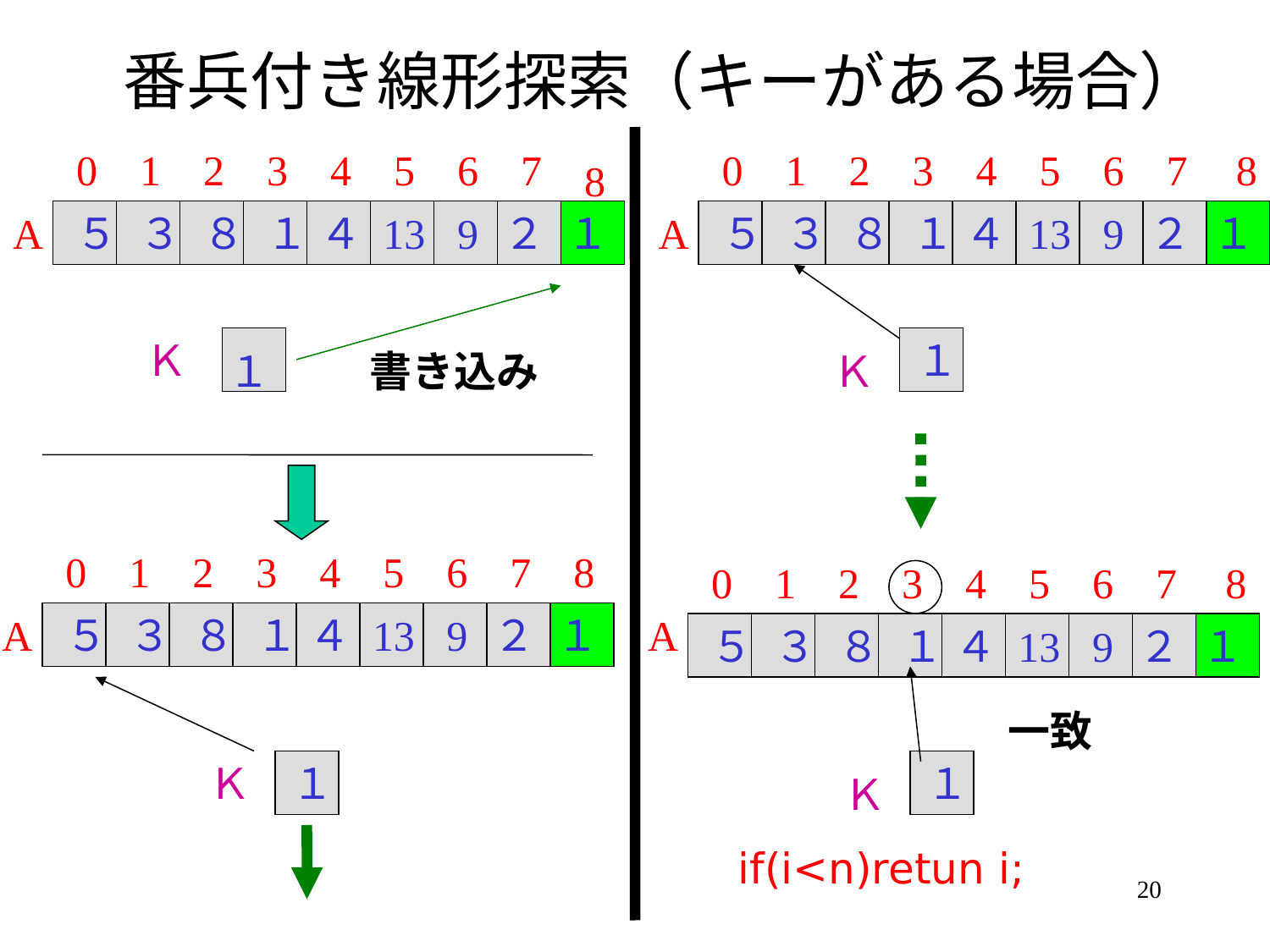

# 番兵付き線形探索（キーがある場合）

0
1
2
3
4
5
6
7
0
1
2
3
4
5
6
7
8
8
A

５
３
８
１
４
13
9
２

１
A

５
３
８
１
４
13
9
２

１

Ｋ

１
１
書き込み
Ｋ

0
1
2
3
4
5
6
7
8
0
1
2
3
4
5
6
7
8

A

５
３
８
１
４
13
9
２

１
A

５
３
８
１
４
13
9
２

１

一致
Ｋ

１

１
Ｋ

if(i<n)retun i;
20